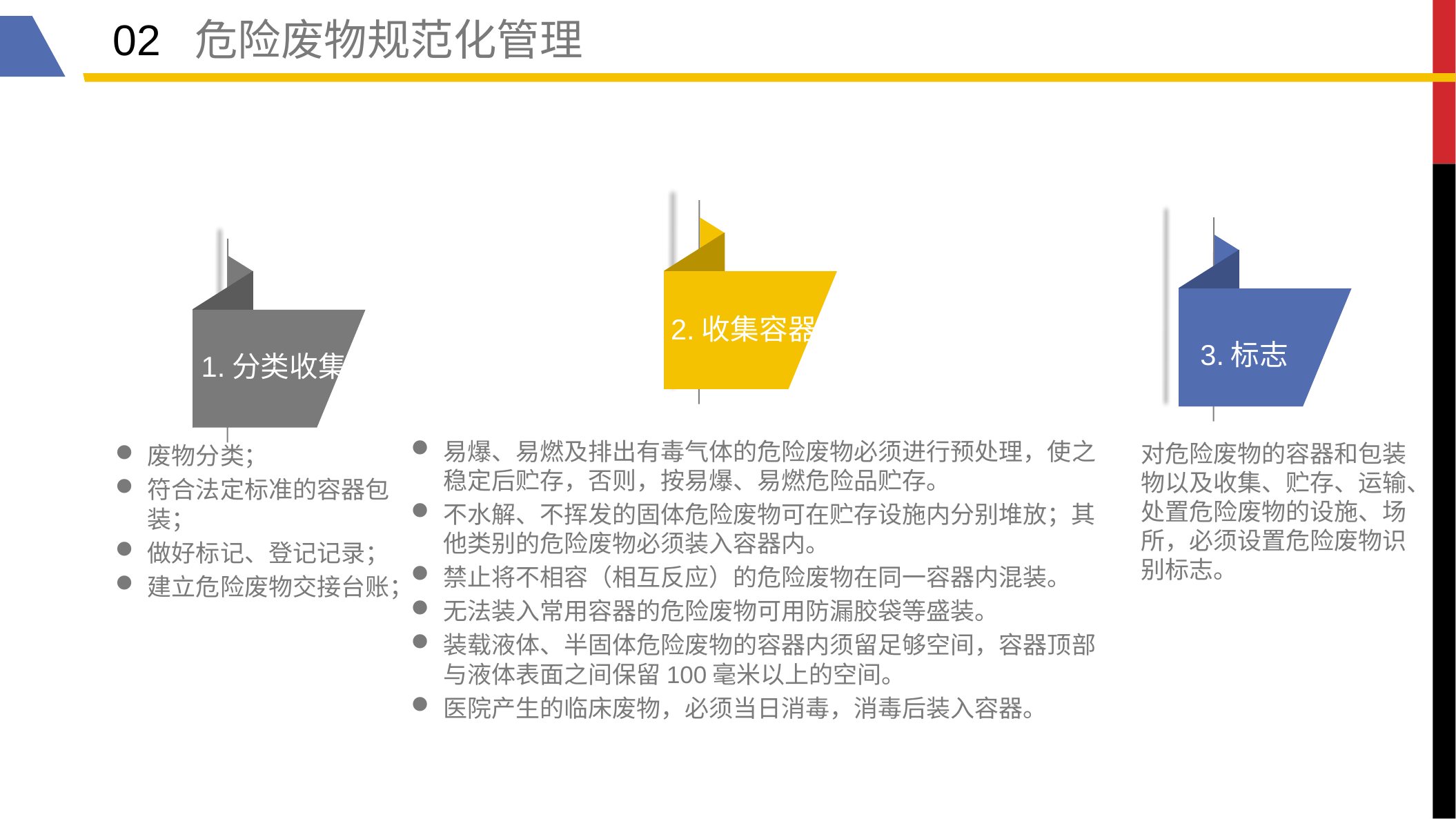

02  危险废物规范化管理

2.收集容器
3.标志
1.分类收集
易爆、易燃及排出有毒气体的危险废物必须进行预处理，使之稳定后贮存，否则，按易爆、易燃危险品贮存。
不水解、不挥发的固体危险废物可在贮存设施内分别堆放；其他类别的危险废物必须装入容器内。
禁止将不相容（相互反应）的危险废物在同一容器内混装。
无法装入常用容器的危险废物可用防漏胶袋等盛装。
装载液体、半固体危险废物的容器内须留足够空间，容器顶部与液体表面之间保留100毫米以上的空间。
医院产生的临床废物，必须当日消毒，消毒后装入容器。
对危险废物的容器和包装物以及收集、贮存、运输、处置危险废物的设施、场所，必须设置危险废物识别标志。
废物分类；
符合法定标准的容器包装；
做好标记、登记记录；
建立危险废物交接台账；